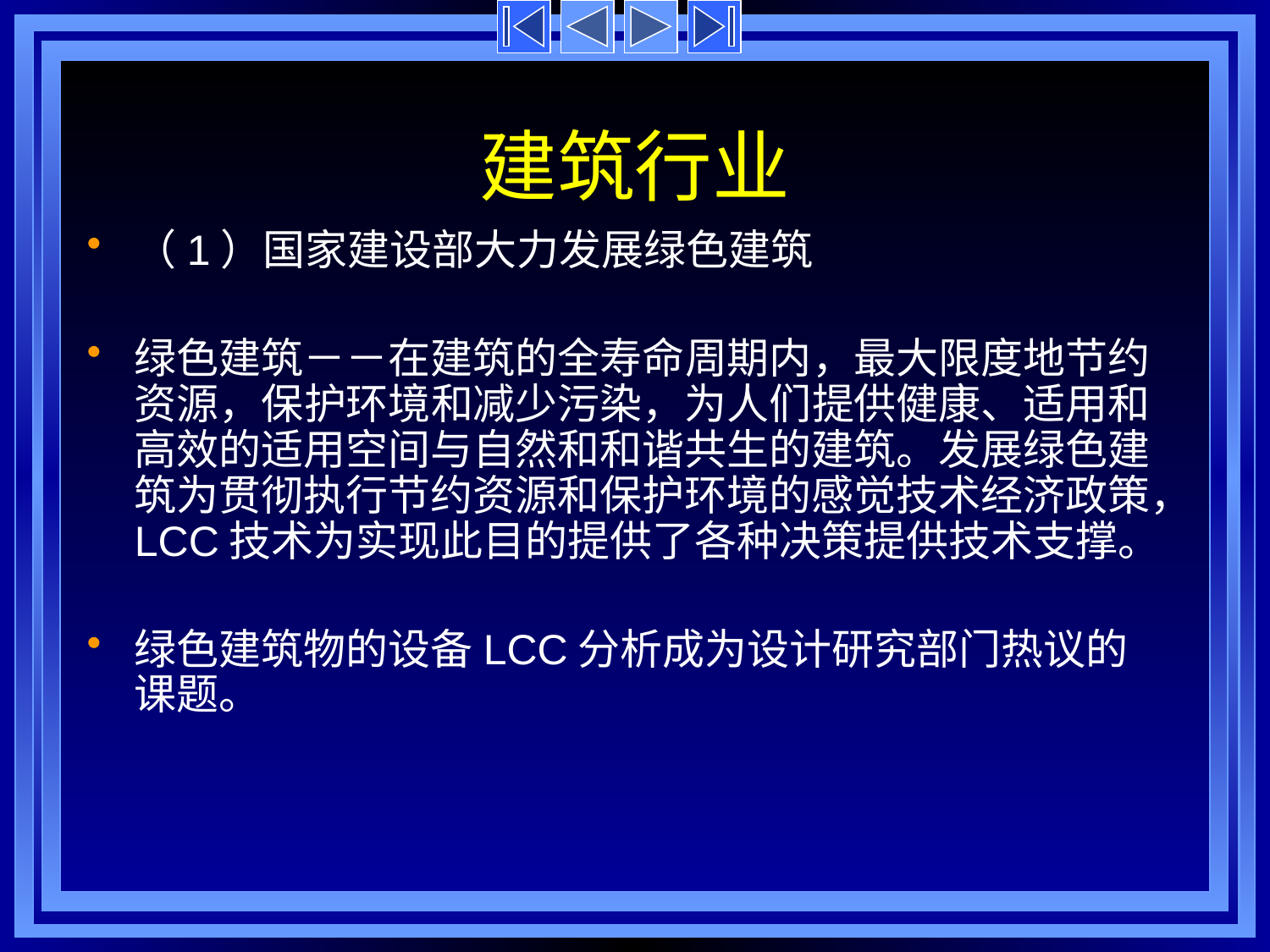

# 建筑行业
（1）国家建设部大力发展绿色建筑

绿色建筑－－在建筑的全寿命周期内，最大限度地节约资源，保护环境和减少污染，为人们提供健康、适用和高效的适用空间与自然和和谐共生的建筑。发展绿色建筑为贯彻执行节约资源和保护环境的感觉技术经济政策，LCC技术为实现此目的提供了各种决策提供技术支撑。

绿色建筑物的设备LCC分析成为设计研究部门热议的课题。